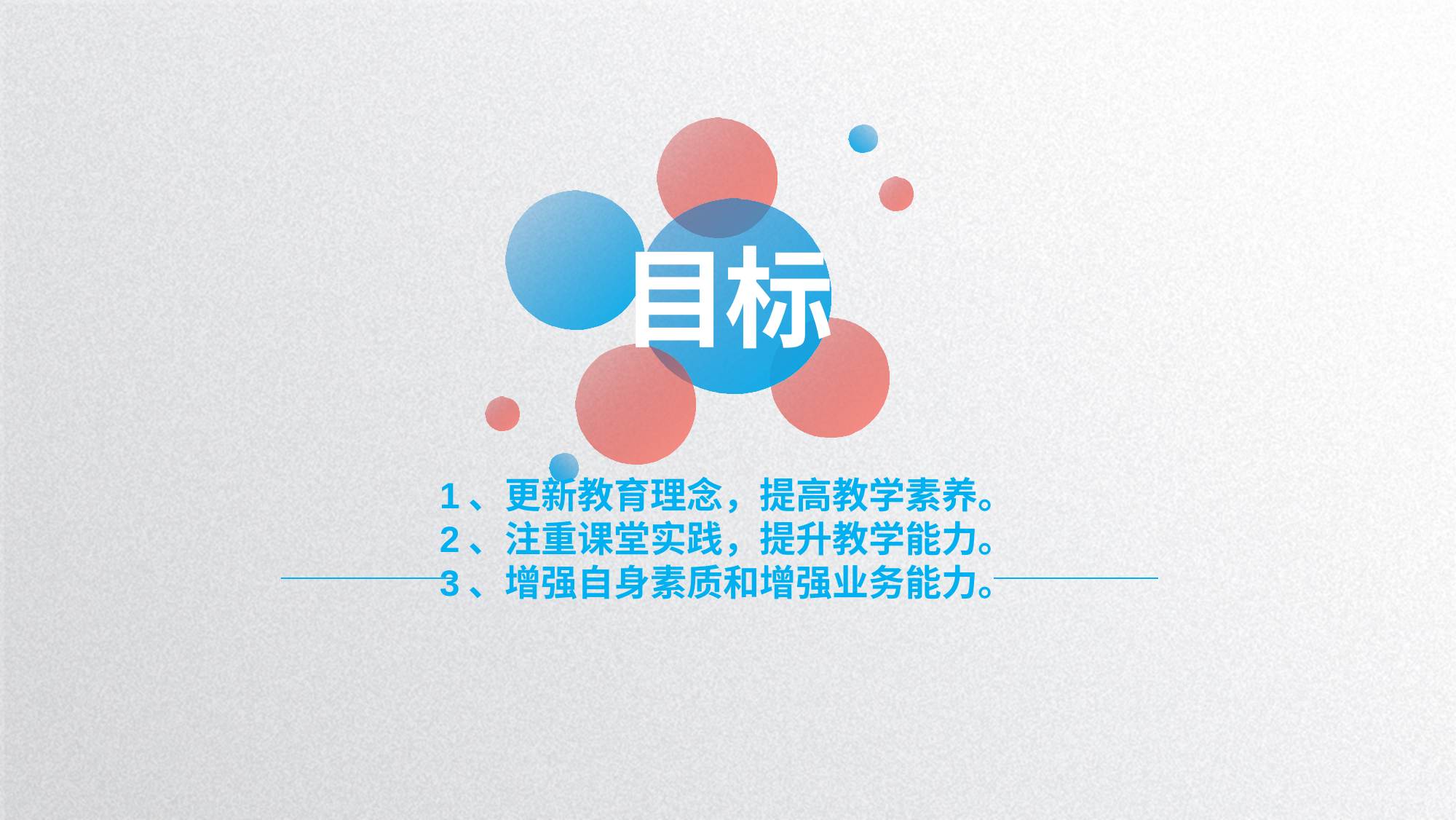

目标

1、更新教育理念，提高教学素养。
2、注重课堂实践，提升教学能力。
3、增强自身素质和增强业务能力。